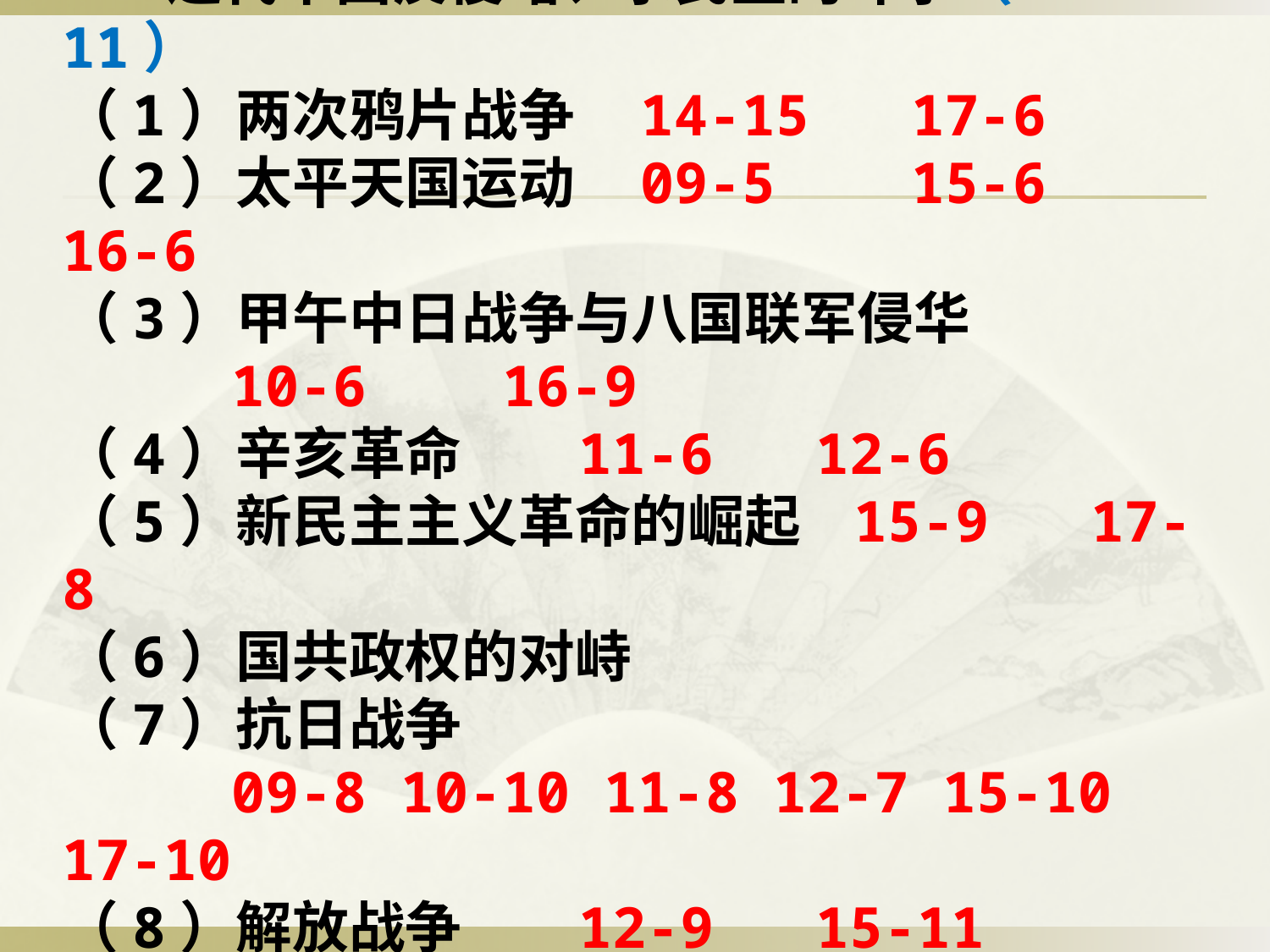

1．近代中国反侵略、求民主的斗争（P7-11）
（1）两次鸦片战争    14-15   17-6
（2）太平天国运动    09-5    15-6   16-6
（3）甲午中日战争与八国联军侵华
     10-6    16-9
（4）辛亥革命        11-6   12-6
（5）新民主主义革命的崛起   15-9   17-8
（6）国共政权的对峙
（7）抗日战争
     09-8 10-10 11-8 12-7 15-10 17-10
（8）解放战争        12-9   15-11